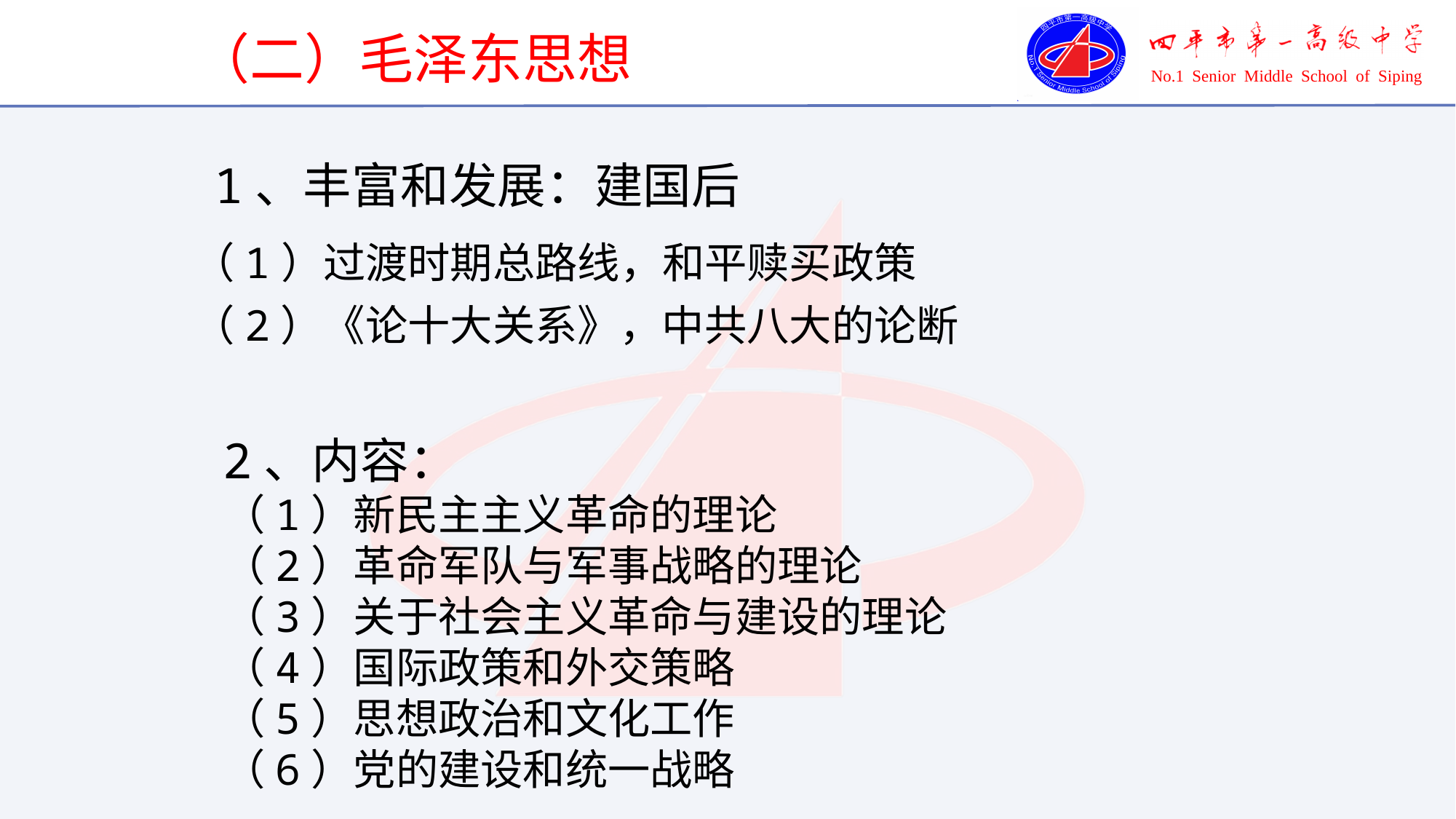

（二）毛泽东思想
1、丰富和发展：建国后
（1）过渡时期总路线，和平赎买政策
（2）《论十大关系》，中共八大的论断
2、内容：
（1）新民主主义革命的理论
（2）革命军队与军事战略的理论
（3）关于社会主义革命与建设的理论
（4）国际政策和外交策略
（5）思想政治和文化工作
（6）党的建设和统一战略